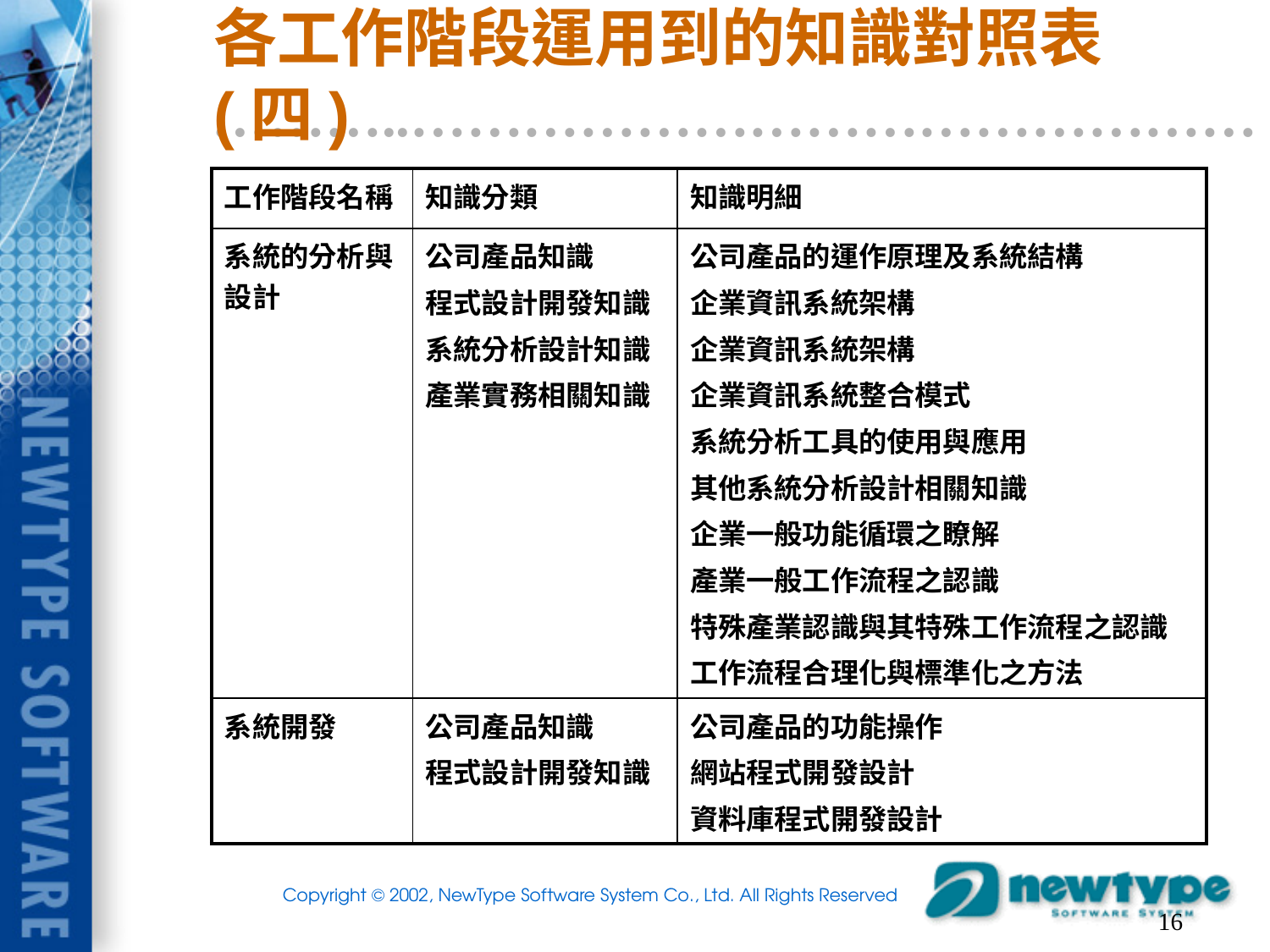

# 各工作階段運用到的知識對照表 (四)
| 工作階段名稱 | 知識分類 | 知識明細 |
| --- | --- | --- |
| 系統的分析與設計 | 公司產品知識 程式設計開發知識 系統分析設計知識 產業實務相關知識 | 公司產品的運作原理及系統結構 企業資訊系統架構 企業資訊系統架構 企業資訊系統整合模式 系統分析工具的使用與應用 其他系統分析設計相關知識 企業一般功能循環之瞭解 產業一般工作流程之認識 特殊產業認識與其特殊工作流程之認識 工作流程合理化與標準化之方法 |
| 系統開發 | 公司產品知識 程式設計開發知識 | 公司產品的功能操作 網站程式開發設計 資料庫程式開發設計 |

16